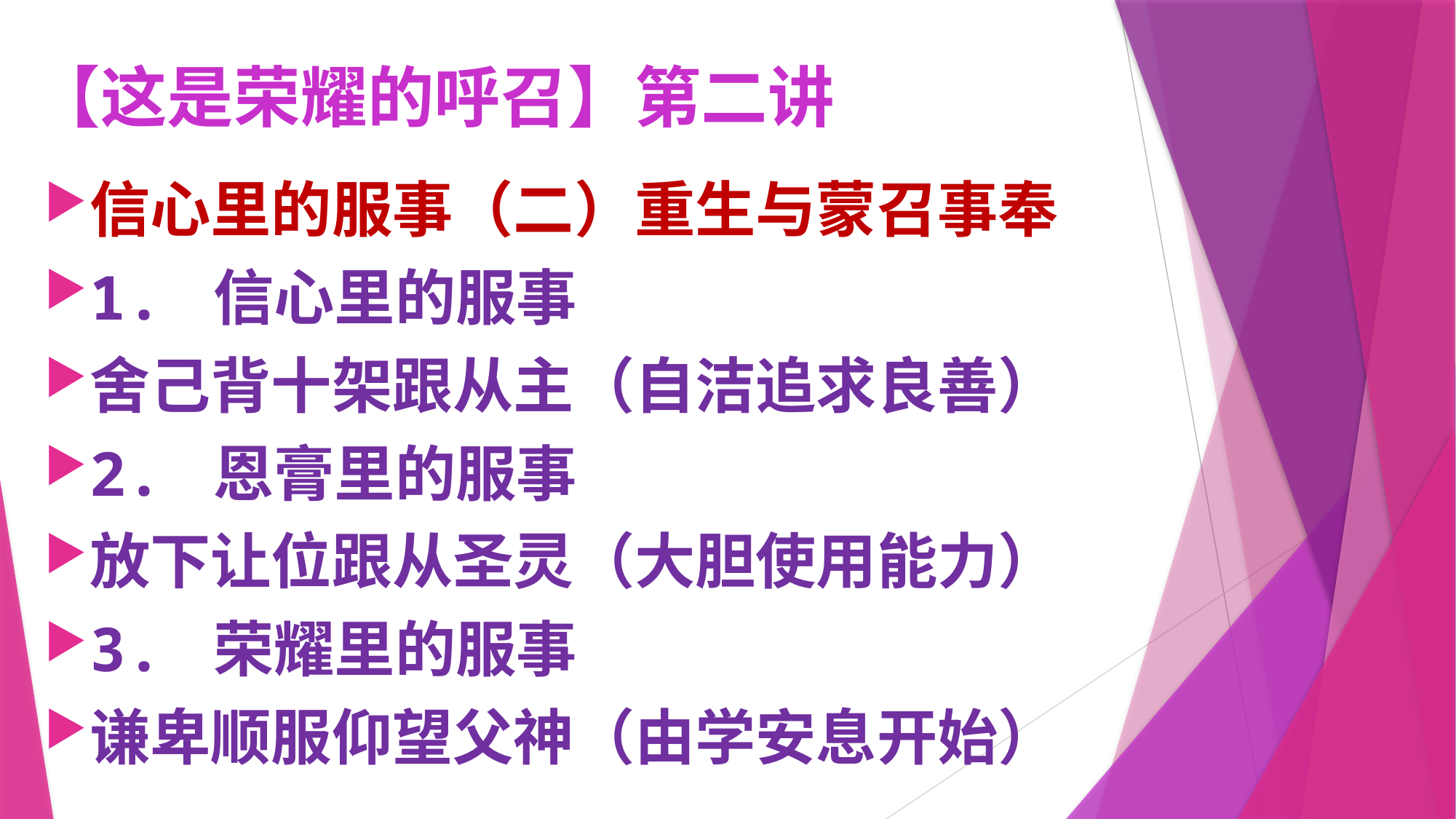

# 【这是荣耀的呼召】第二讲
信心里的服事（二）重生与蒙召事奉
1. 信心里的服事
舍己背十架跟从主（自洁追求良善）
2. 恩膏里的服事
放下让位跟从圣灵（大胆使用能力）
3. 荣耀里的服事
谦卑顺服仰望父神（由学安息开始）